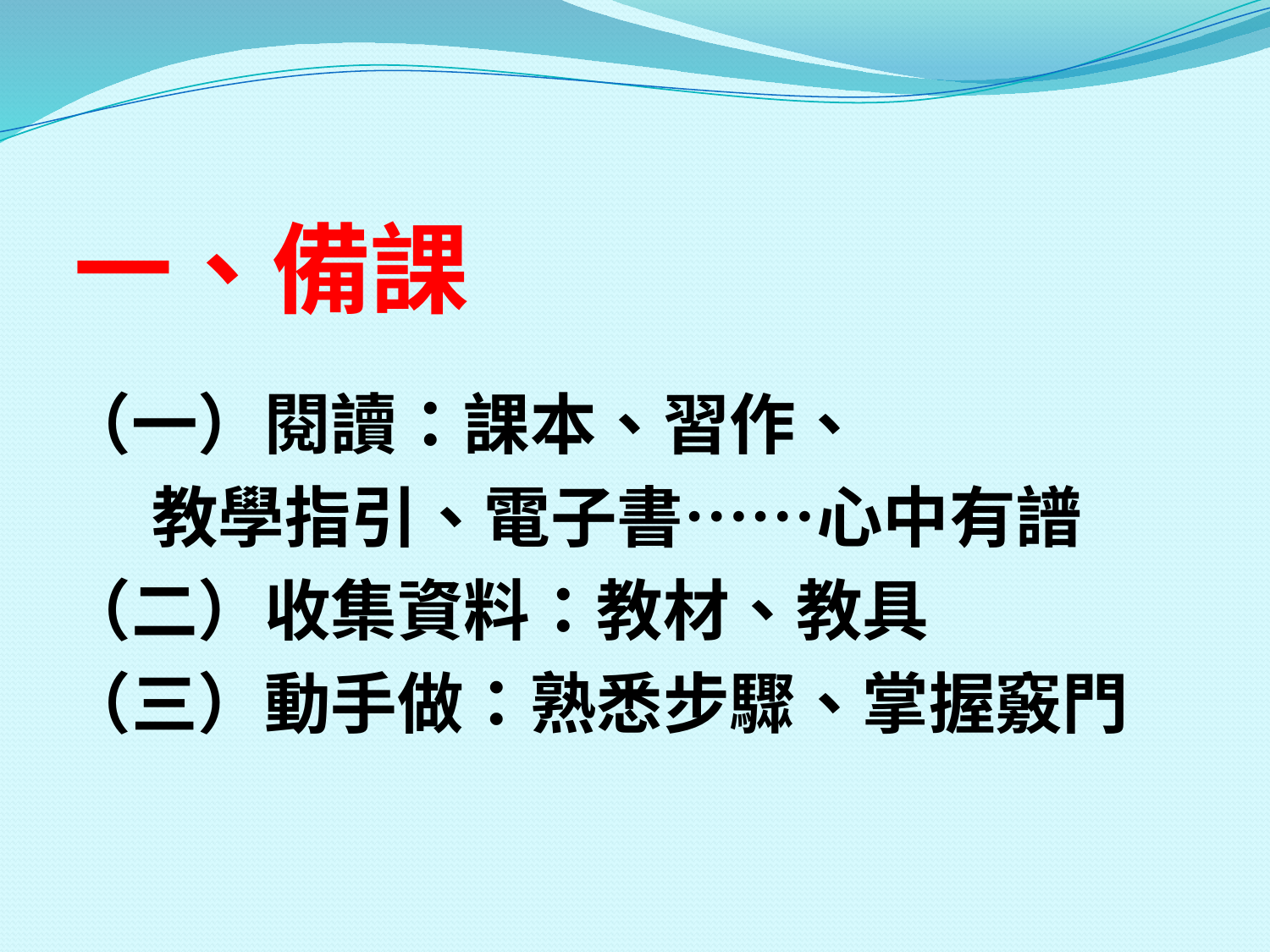

# 一、備課
（一）閱讀：課本、習作、
     教學指引、電子書……心中有譜
（二）收集資料：教材、教具
（三）動手做：熟悉步驟、掌握竅門